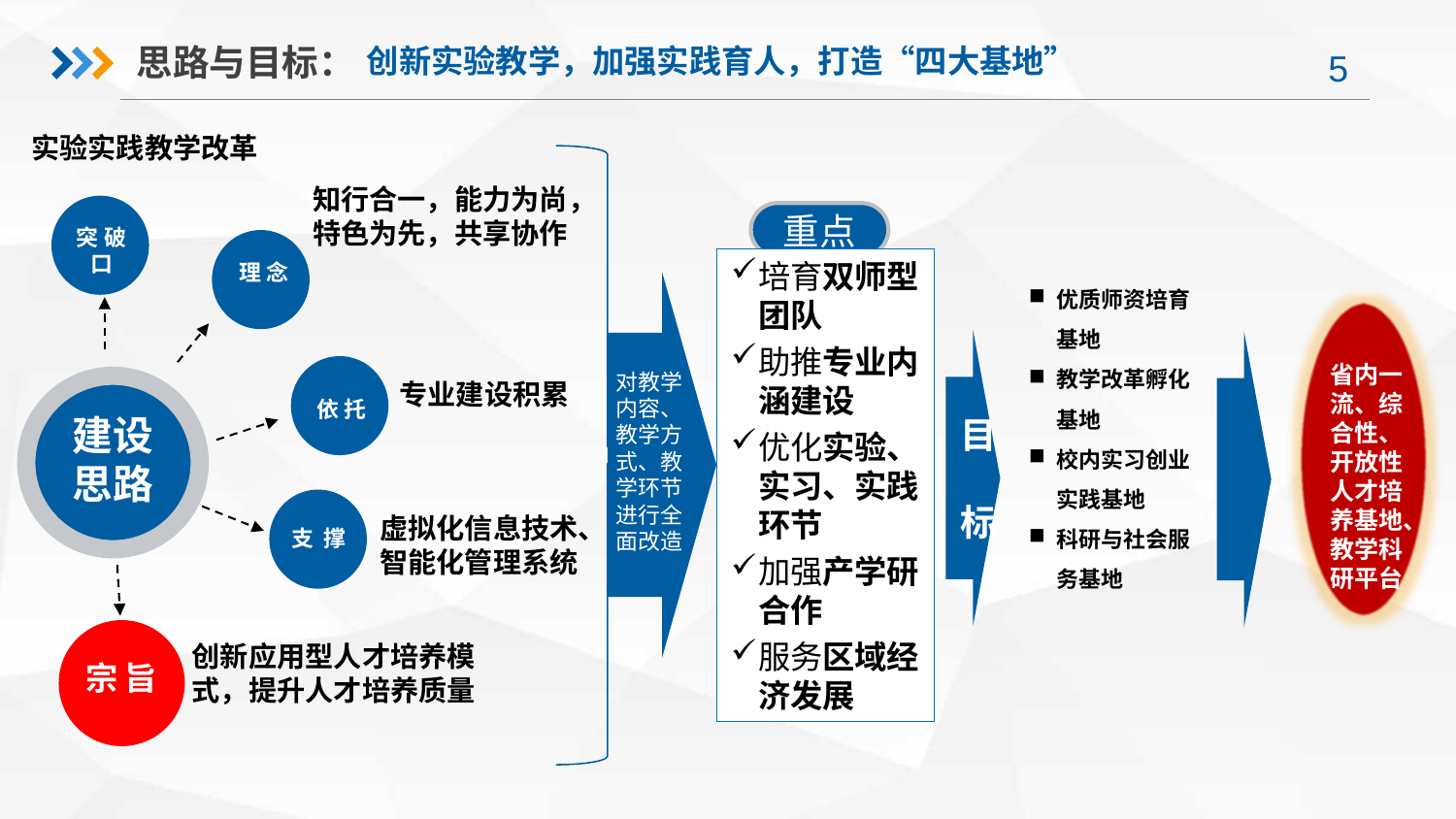

详写内容……点击输入本页需要详写的文字内容，简明扼要，此为概念图解，根据您的具体内容酌情修改。

思路与目标：
创新实验教学，加强实践育人，打造“四大基地”
实验实践教学改革

知行合一，能力为尚，特色为先，共享协作

重点
培育双师型团队
助推专业内涵建设
优化实验、实习、实践环节
加强产学研合作
服务区域经济发展

突 破口

理 念
优质师资培育基地
教学改革孵化基地
校内实习创业实践基地
科研与社会服务基地

目

标

省内一流、综合性、开放性人才培养基地、教学科研平台

对教学内容、教学方式、教学环节进行全面改造

专业建设积累
依 托
建设思路

虚拟化信息技术、智能化管理系统
支  撑

支撑
创新应用型人才培养模式，提升人才培养质量
宗 旨